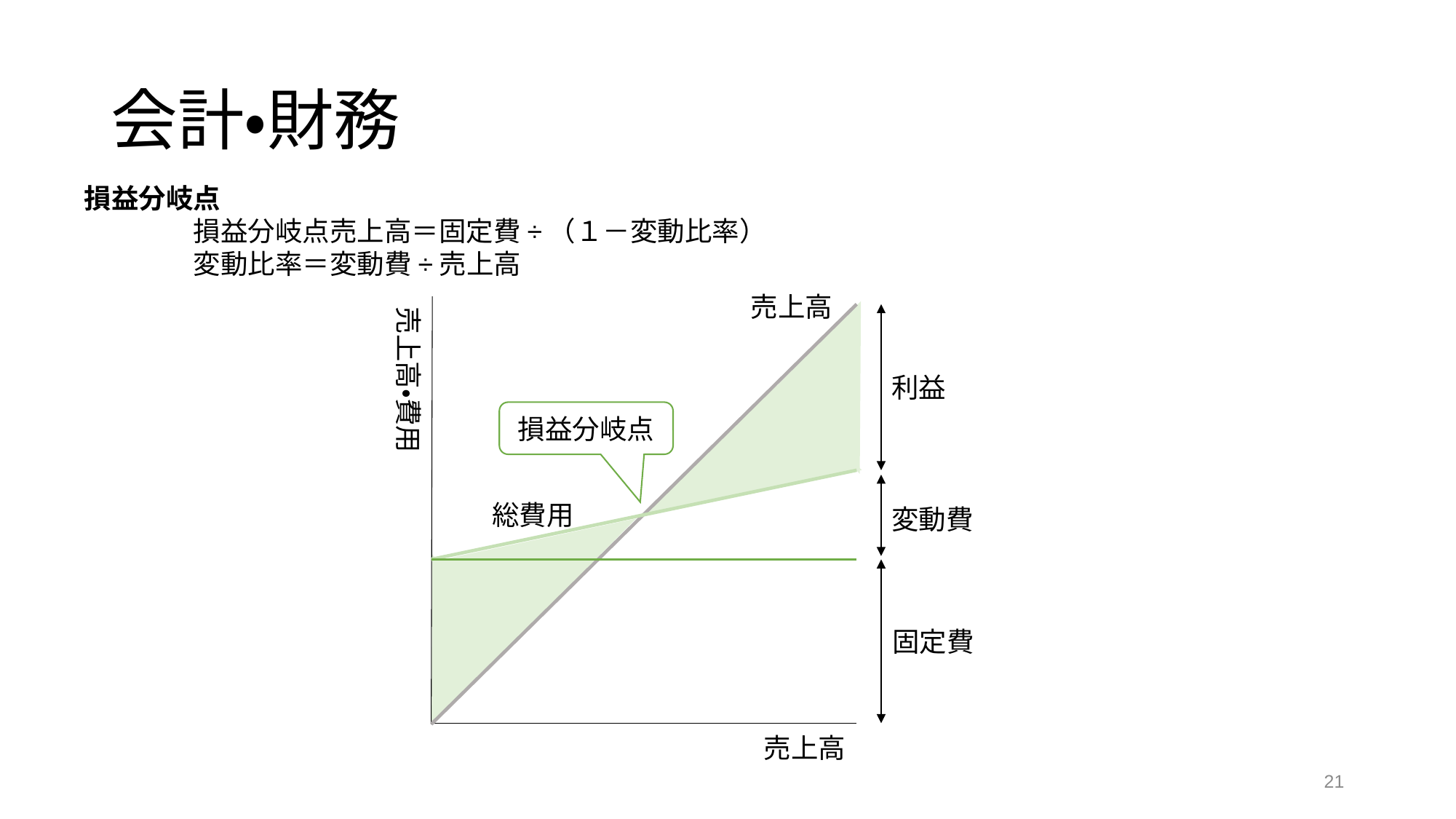

# 会計・財務
損益分岐点
	損益分岐点売上高＝固定費÷（１－変動比率）
	変動比率＝変動費÷売上高

売上高
売上高・費用
利益
損益分岐点
総費用
変動費
固定費
売上高

21